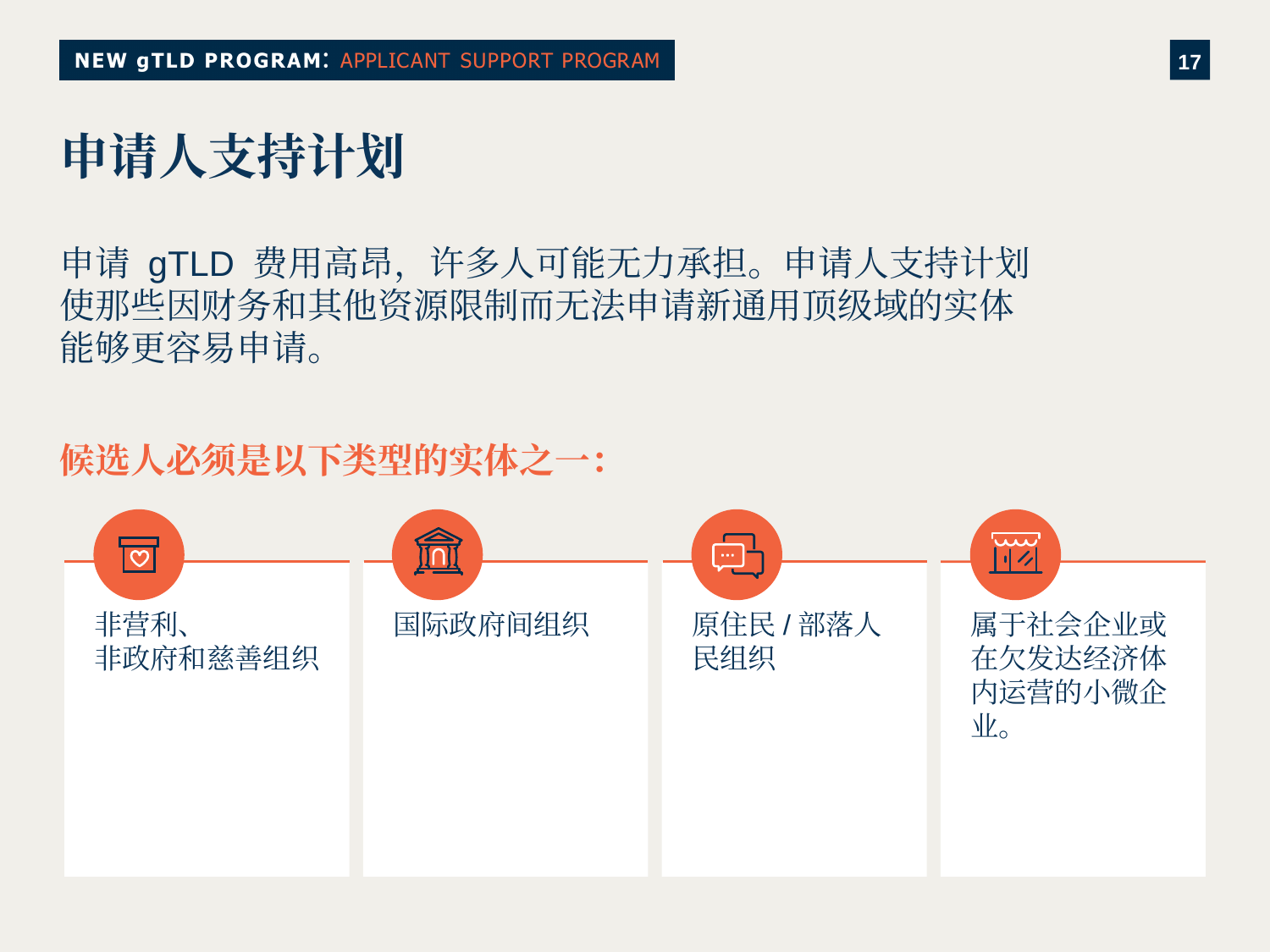

# 申请人支持计划
申请 gTLD 费用高昂，许多人可能无力承担。申请人支持计划使那些因财务和其他资源限制而无法申请新通用顶级域的实体能够更容易申请。
候选人必须是以下类型的实体之一：

国际政府间组织
非营利、
非政府和慈善组织
原住民/部落人民组织
属于社会企业或在欠发达经济体内运营的小微企业。